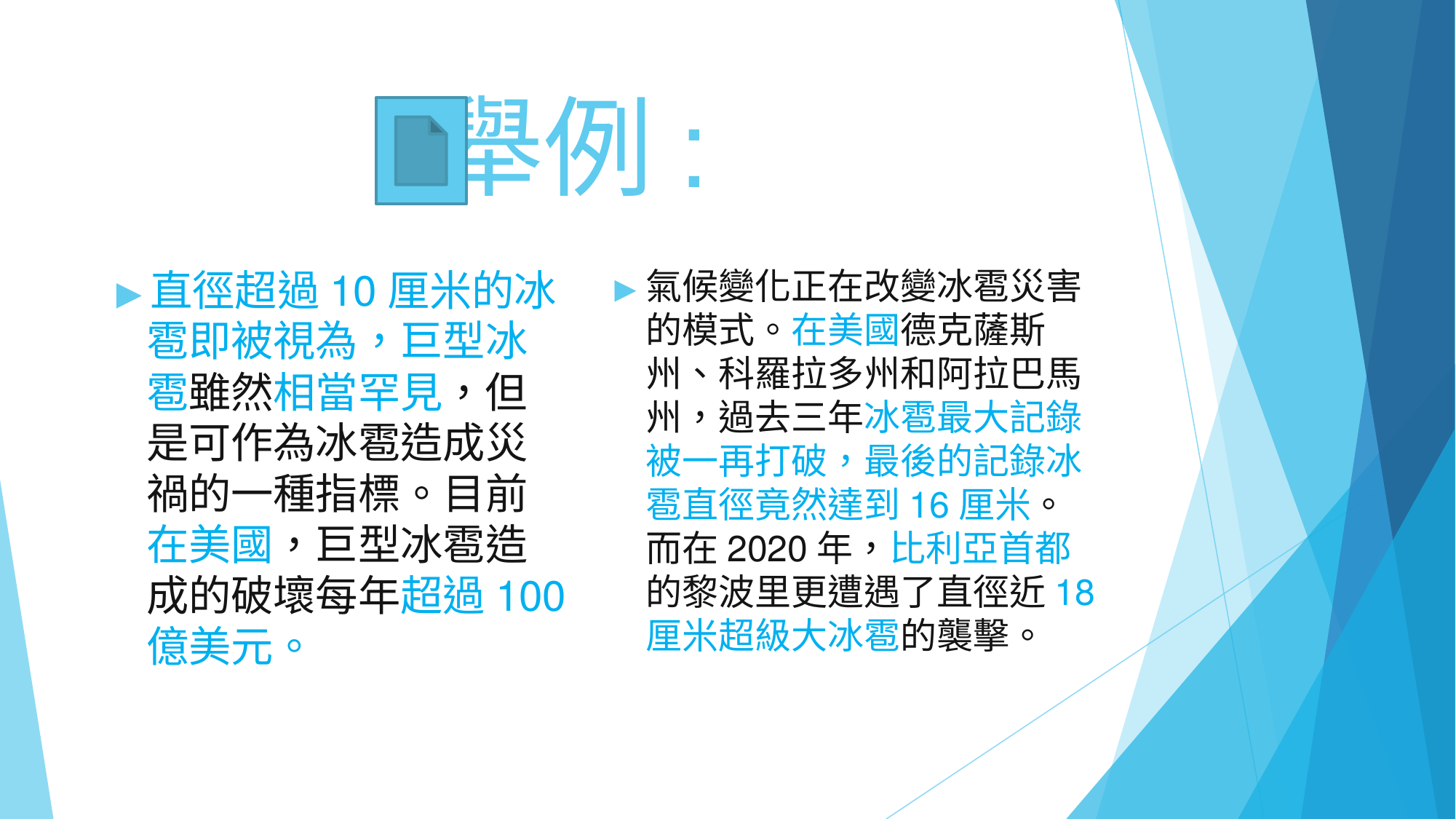

# 舉例:

直徑超過10厘米的冰雹即被視為，巨型冰雹雖然相當罕見，但是可作為冰雹造成災禍的一種指標。目前在美國，巨型冰雹造成的破壞每年超過100億美元。

氣候變化正在改變冰雹災害的模式。在美國德克薩斯州、科羅拉多州和阿拉巴馬州，過去三年冰雹最大記錄被一再打破，最後的記錄冰雹直徑竟然達到16厘米。而在2020年，比利亞首都的黎波里更遭遇了直徑近18厘米超級大冰雹的襲擊。